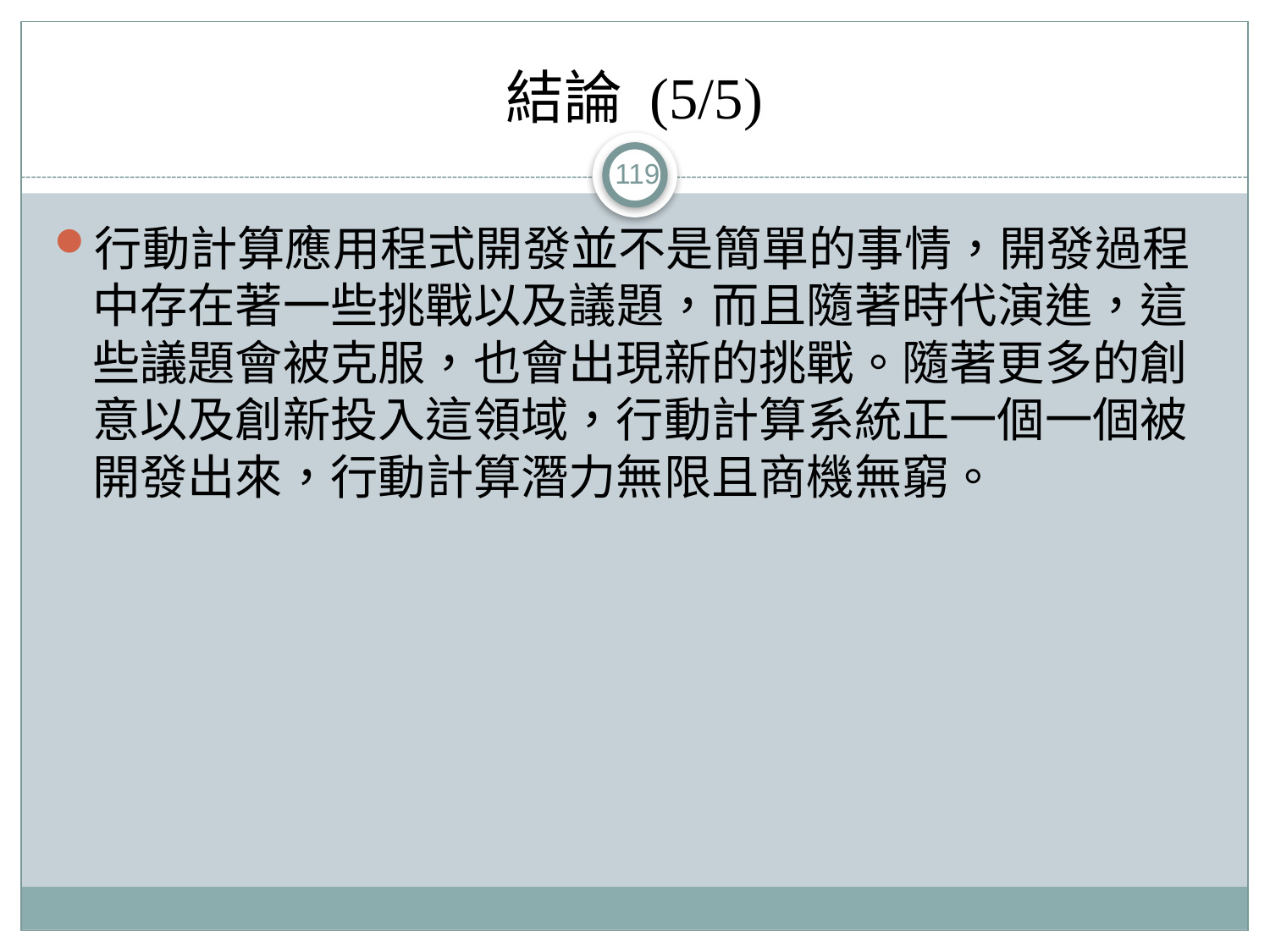

# 結論 (5/5)
119
行動計算應用程式開發並不是簡單的事情，開發過程中存在著一些挑戰以及議題，而且隨著時代演進，這些議題會被克服，也會出現新的挑戰。隨著更多的創意以及創新投入這領域，行動計算系統正一個一個被開發出來，行動計算潛力無限且商機無窮。